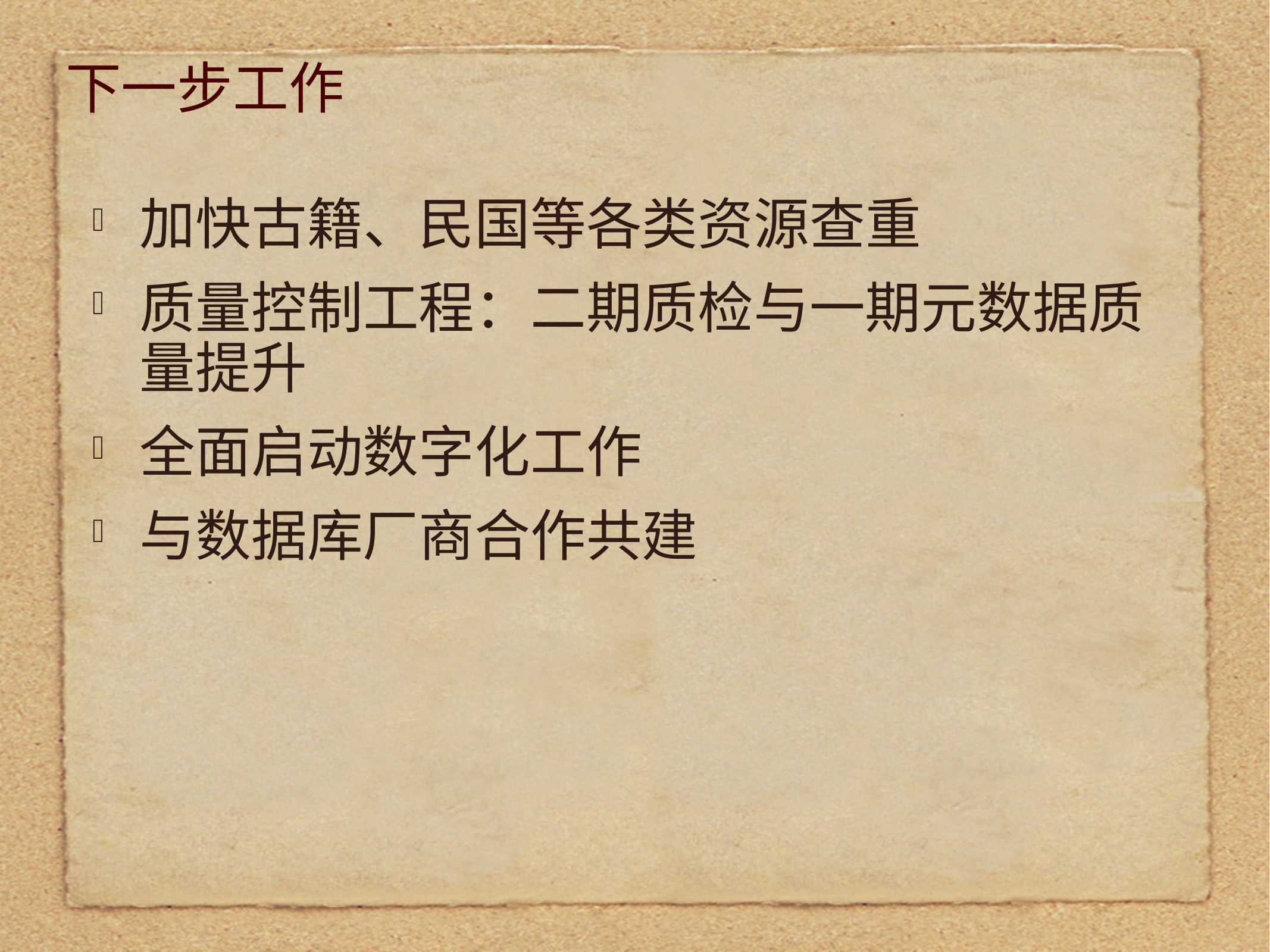

下一步工作
加快古籍、民国等各类资源查重
质量控制工程：二期质检与一期元数据质量提升
全面启动数字化工作
与数据库厂商合作共建